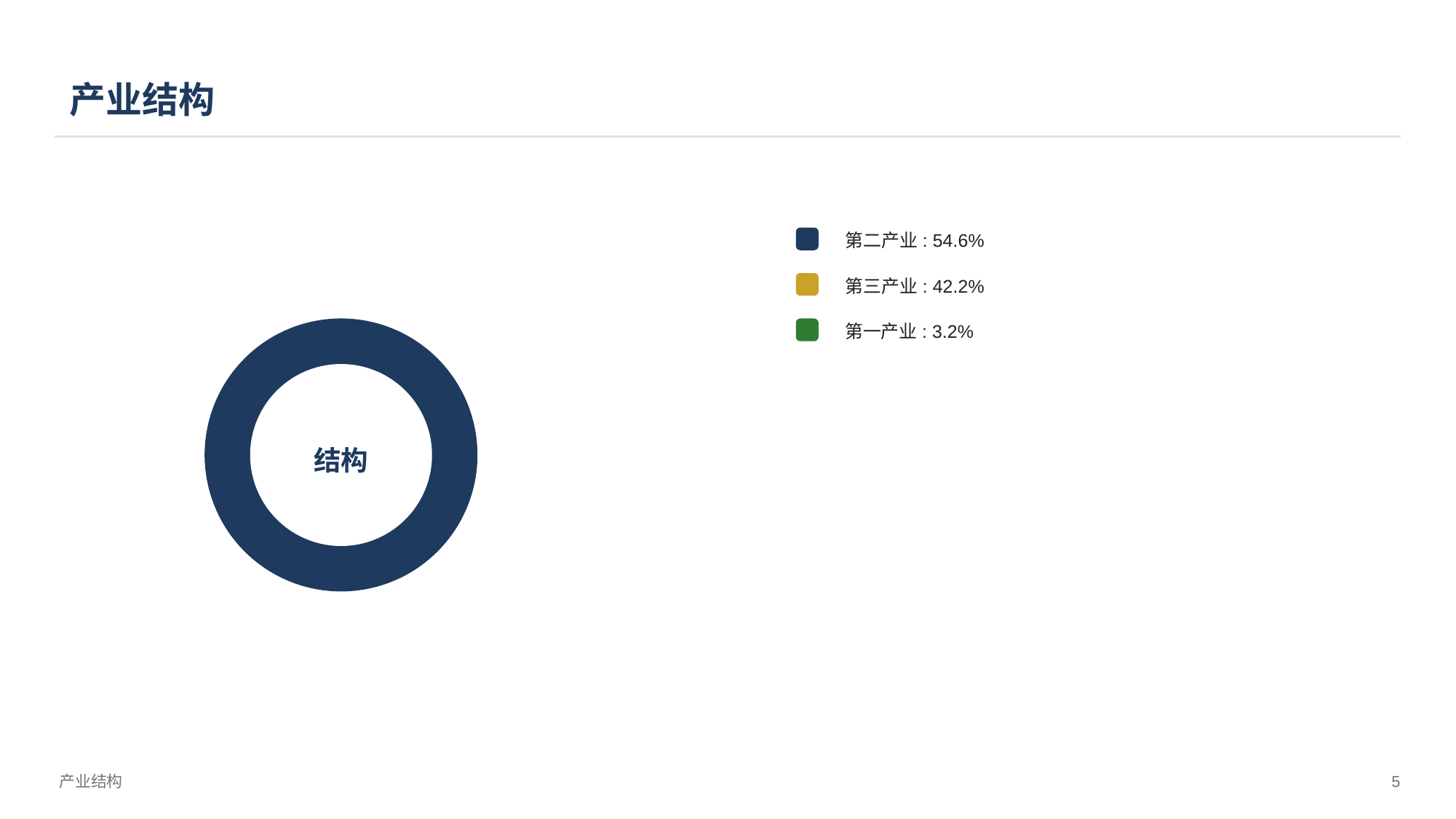

产业结构

第二产业: 54.6%

第三产业: 42.2%

第一产业: 3.2%

结构
产业结构
5